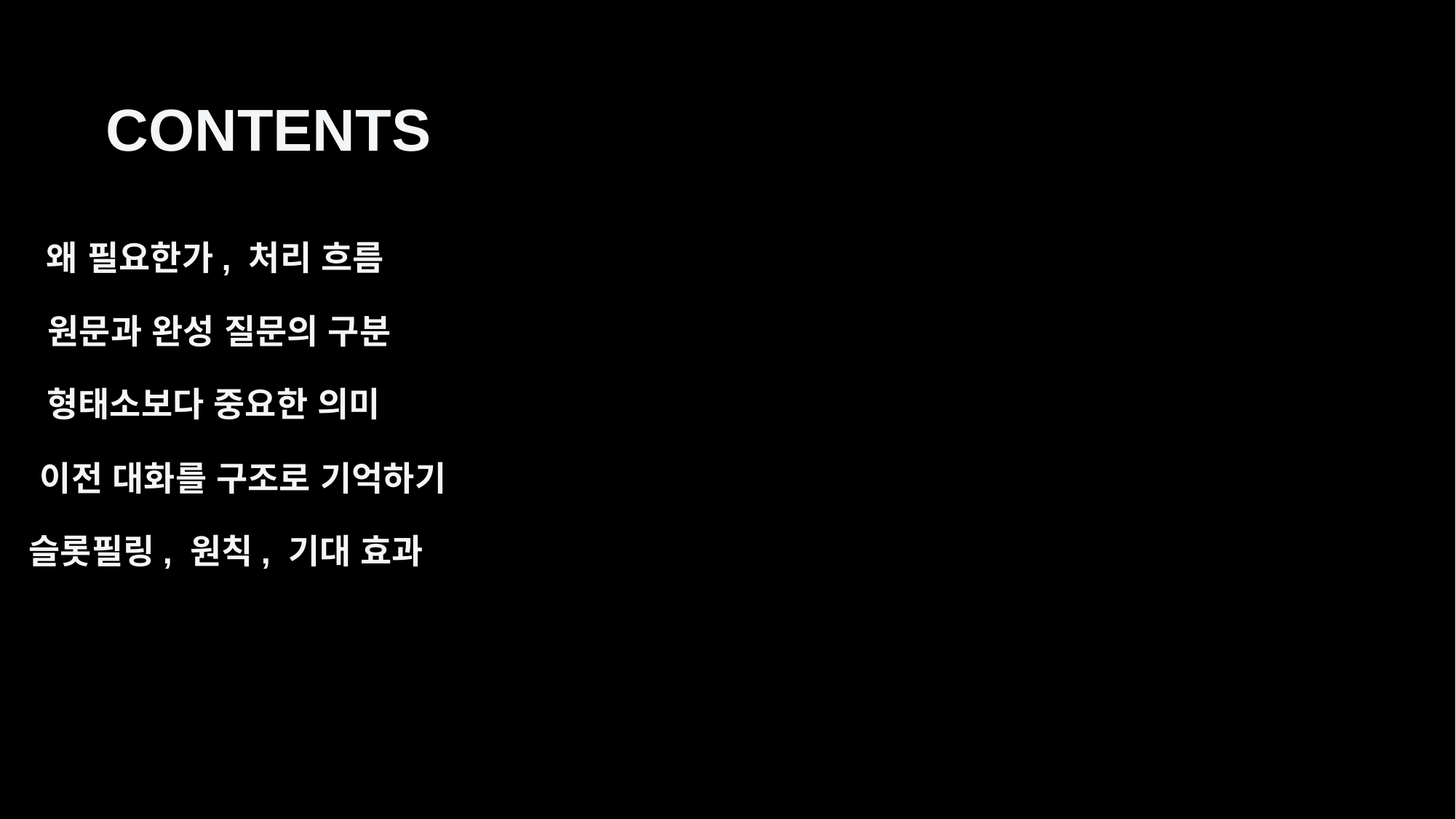

CONTENTS
왜 필요한가, 처리 흐름
원문과 완성 질문의 구분
형태소보다 중요한 의미
이전 대화를 구조로 기억하기
슬롯필링, 원칙, 기대 효과